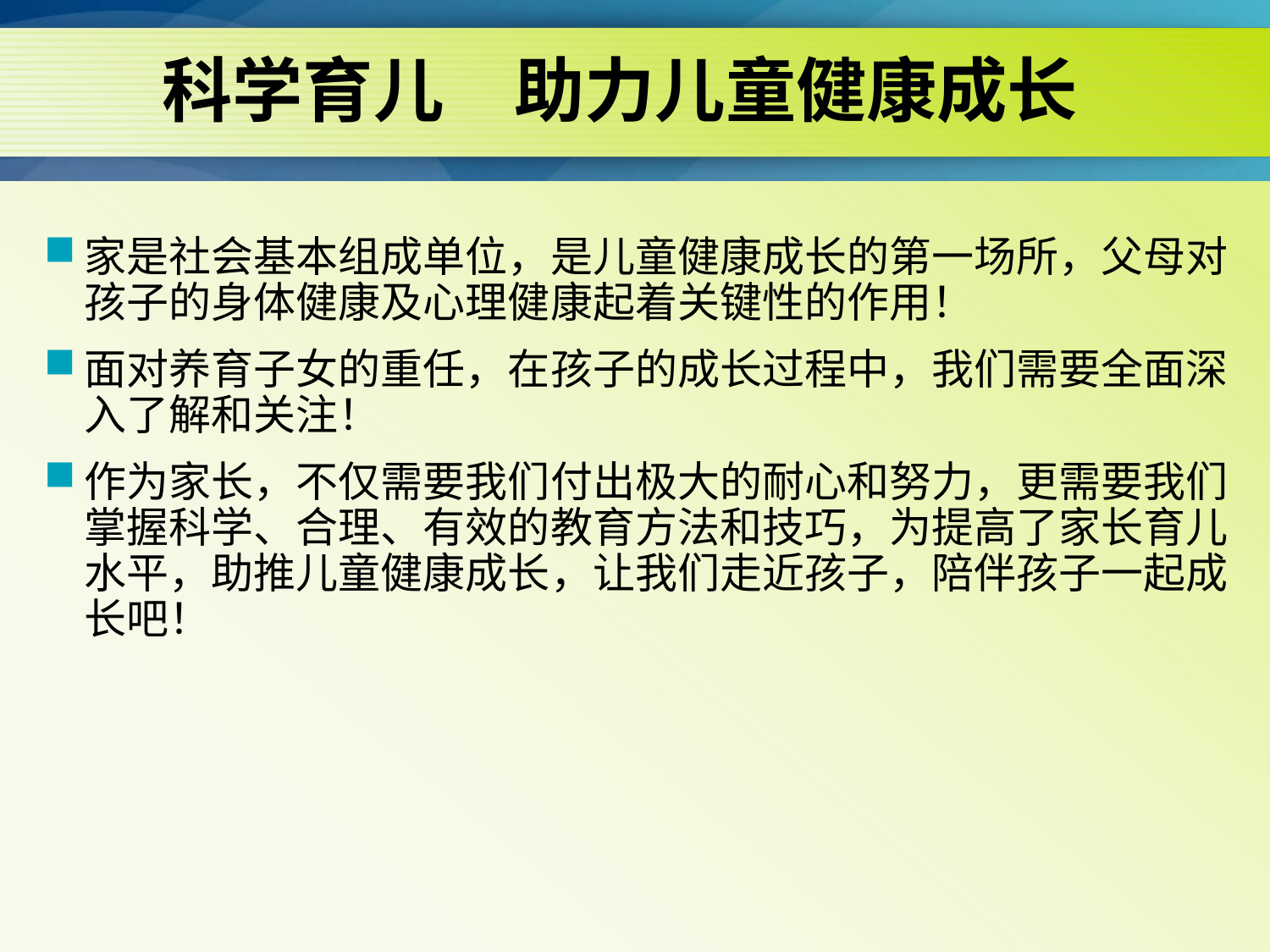

# 科学育儿　助力儿童健康成长
家是社会基本组成单位，是儿童健康成长的第一场所，父母对孩子的身体健康及心理健康起着关键性的作用！
面对养育子女的重任，在孩子的成长过程中，我们需要全面深入了解和关注！
作为家长，不仅需要我们付出极大的耐心和努力，更需要我们掌握科学、合理、有效的教育方法和技巧，为提高了家长育儿水平，助推儿童健康成长，让我们走近孩子，陪伴孩子一起成长吧！
2